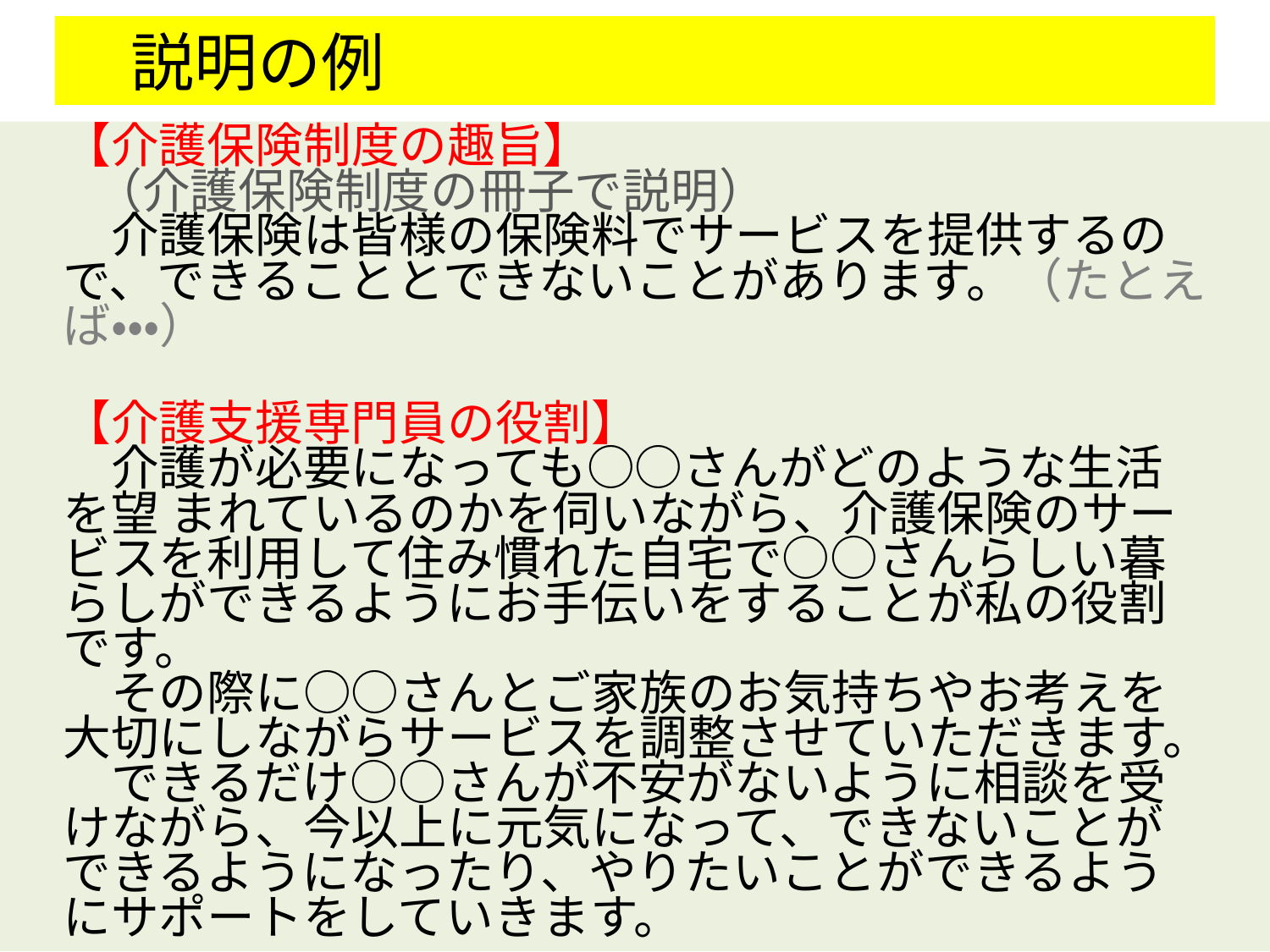

説明の例
【介護保険制度の趣旨】
  （介護保険制度の冊子で説明）
　介護保険は皆様の保険料でサービスを提供するので、できることとできないことがあります。（たとえば・・・）

【介護支援専門員の役割】
　介護が必要になっても○○さんがどのような生活を望 まれているのかを伺いながら、介護保険のサービスを利用して住み慣れた自宅で○○さんらしい暮らしができるようにお手伝いをすることが私の役割です。
　その際に○○さんとご家族のお気持ちやお考えを大切にしながらサービスを調整させていただきます。
　できるだけ○○さんが不安がないように相談を受けながら、今以上に元気になって、できないことができるようになったり、やりたいことができるようにサポートをしていきます。